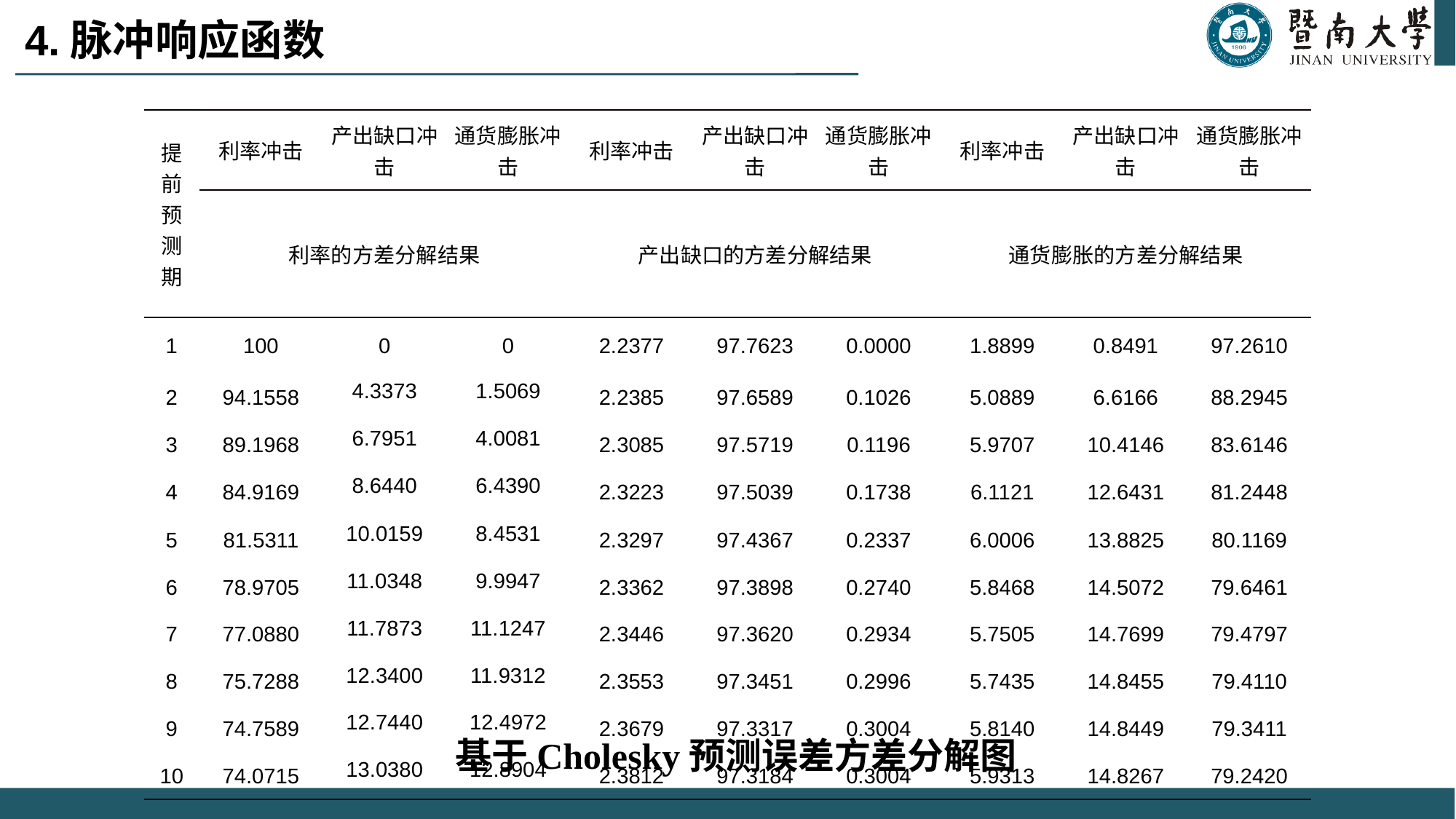

# 4.脉冲响应函数
| 提前预测期 | 利率冲击 | 产出缺口冲击 | 通货膨胀冲击 | 利率冲击 | 产出缺口冲击 | 通货膨胀冲击 | 利率冲击 | 产出缺口冲击 | 通货膨胀冲击 |
| --- | --- | --- | --- | --- | --- | --- | --- | --- | --- |
|  | 利率的方差分解结果 |  |  | 产出缺口的方差分解结果 |  |  | 通货膨胀的方差分解结果 |  |  |
| 1 | 100 | 0 | 0 | 2.2377 | 97.7623 | 0.0000 | 1.8899 | 0.8491 | 97.2610 |
| 2 | 94.1558 | 4.3373 | 1.5069 | 2.2385 | 97.6589 | 0.1026 | 5.0889 | 6.6166 | 88.2945 |
| 3 | 89.1968 | 6.7951 | 4.0081 | 2.3085 | 97.5719 | 0.1196 | 5.9707 | 10.4146 | 83.6146 |
| 4 | 84.9169 | 8.6440 | 6.4390 | 2.3223 | 97.5039 | 0.1738 | 6.1121 | 12.6431 | 81.2448 |
| 5 | 81.5311 | 10.0159 | 8.4531 | 2.3297 | 97.4367 | 0.2337 | 6.0006 | 13.8825 | 80.1169 |
| 6 | 78.9705 | 11.0348 | 9.9947 | 2.3362 | 97.3898 | 0.2740 | 5.8468 | 14.5072 | 79.6461 |
| 7 | 77.0880 | 11.7873 | 11.1247 | 2.3446 | 97.3620 | 0.2934 | 5.7505 | 14.7699 | 79.4797 |
| 8 | 75.7288 | 12.3400 | 11.9312 | 2.3553 | 97.3451 | 0.2996 | 5.7435 | 14.8455 | 79.4110 |
| 9 | 74.7589 | 12.7440 | 12.4972 | 2.3679 | 97.3317 | 0.3004 | 5.8140 | 14.8449 | 79.3411 |
| 10 | 74.0715 | 13.0380 | 12.8904 | 2.3812 | 97.3184 | 0.3004 | 5.9313 | 14.8267 | 79.2420 |
 基于Cholesky预测误差方差分解图